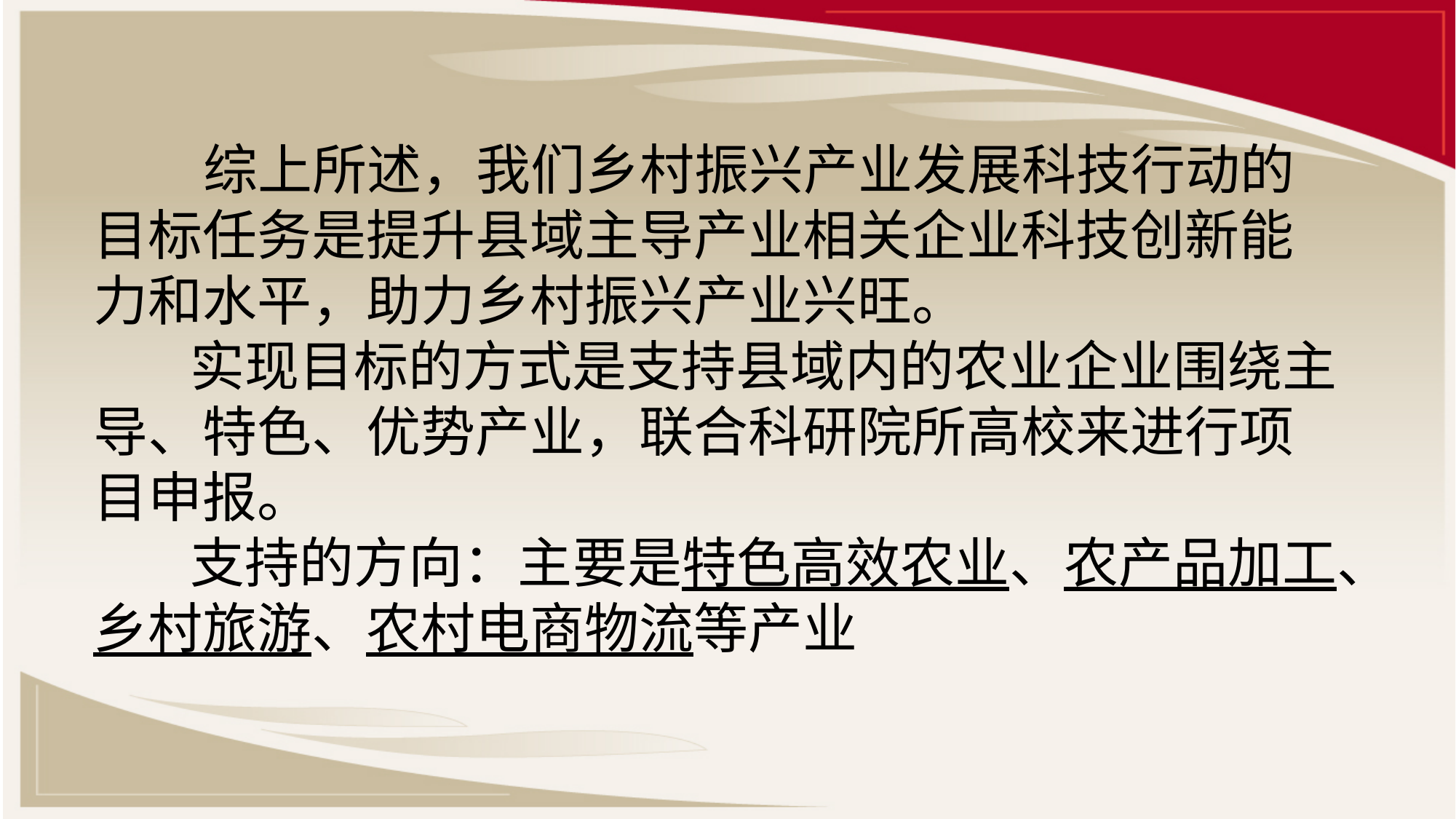

# 综上所述，我们乡村振兴产业发展科技行动的目标任务是提升县域主导产业相关企业科技创新能力和水平，助力乡村振兴产业兴旺。 实现目标的方式是支持县域内的农业企业围绕主导、特色、优势产业，联合科研院所高校来进行项目申报。 支持的方向：主要是特色高效农业、农产品加工、乡村旅游、农村电商物流等产业